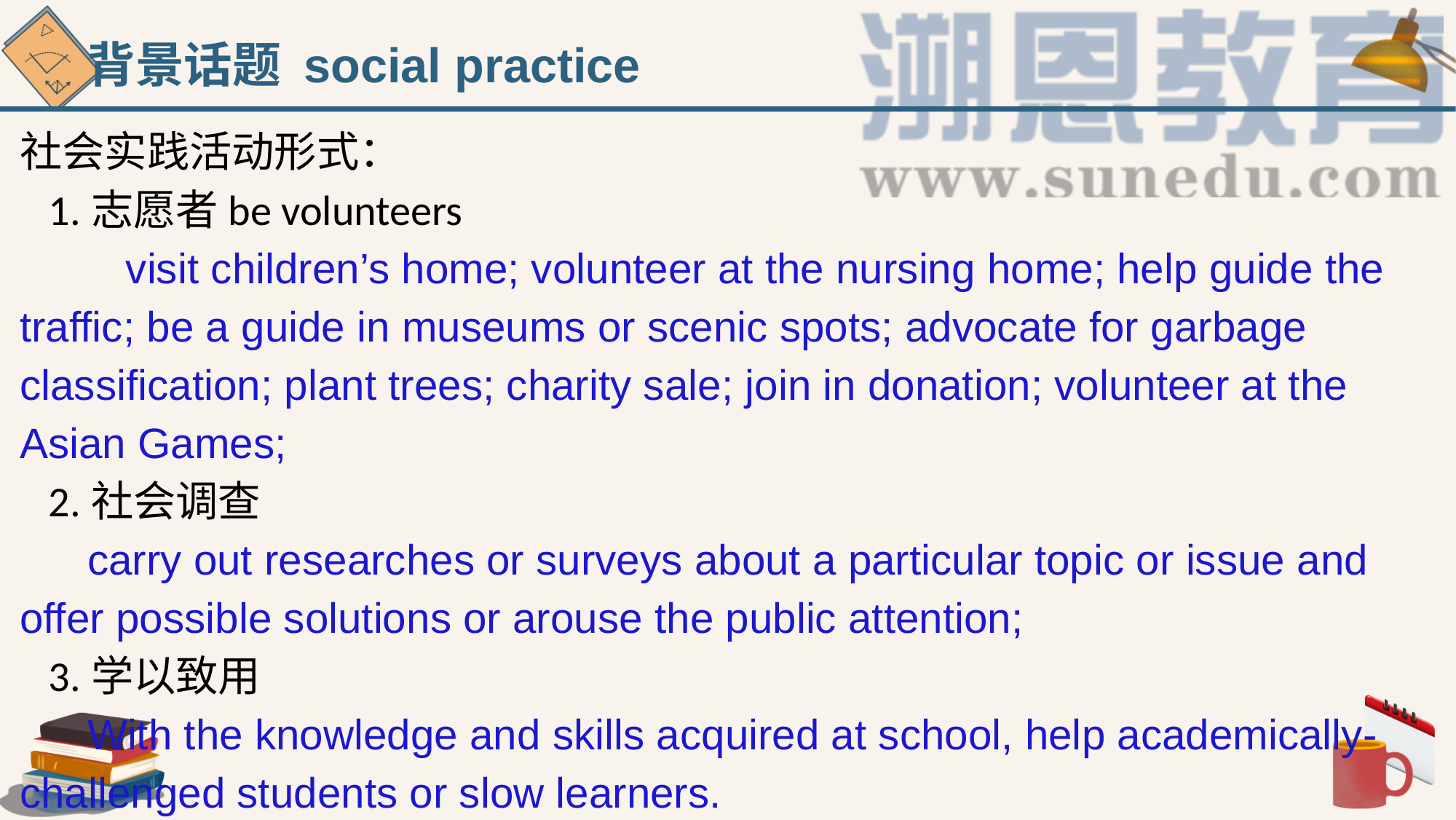

背景话题 social practice

社会实践活动形式：
   1.志愿者be volunteers
           visit children’s home; volunteer at the nursing home; help guide the traffic; be a guide in museums or scenic spots; advocate for garbage classification; plant trees; charity sale; join in donation; volunteer at the Asian Games;
   2.社会调查
       carry out researches or surveys about a particular topic or issue and offer possible solutions or arouse the public attention;
   3.学以致用
       With the knowledge and skills acquired at school, help academically-challenged students or slow learners.